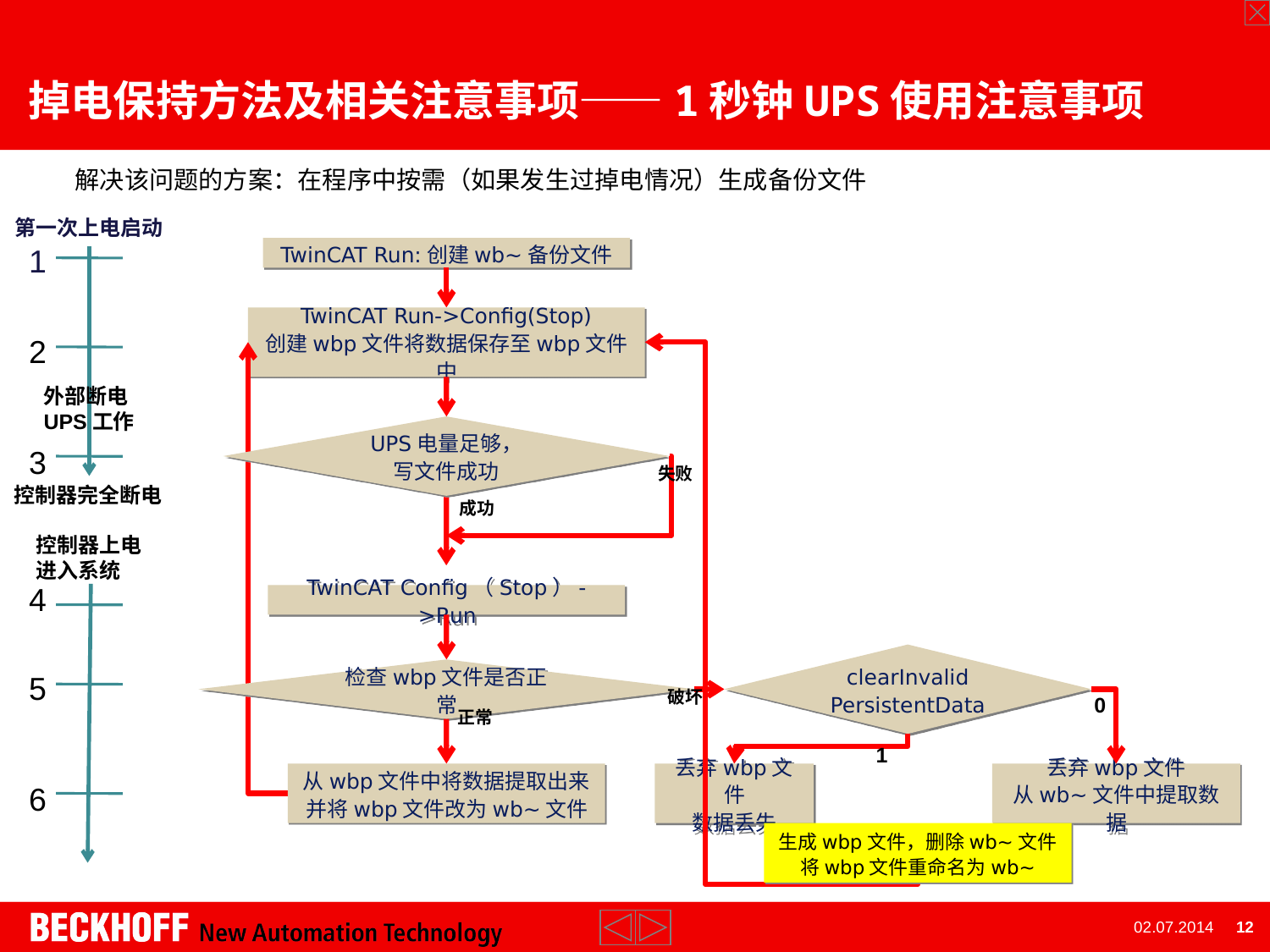

掉电保持方法及相关注意事项——1秒钟UPS使用注意事项
解决该问题的方案：在程序中按需（如果发生过掉电情况）生成备份文件
第一次上电启动
1
TwinCAT Run:创建wb~备份文件
TwinCAT Run->Config(Stop)
创建wbp文件将数据保存至wbp文件中
2
外部断电
UPS工作
UPS电量足够，
写文件成功
3
失败
控制器完全断电
成功
控制器上电
进入系统
4
TwinCAT Config（Stop）->Run
clearInvalid
PersistentData
检查wbp文件是否正常
5
破坏
0
正常
1
从wbp文件中将数据提取出来并将wbp文件改为wb~文件
丢弃wbp文件
数据丢失
丢弃wbp文件
从wb~文件中提取数据
6
生成wbp文件，删除wb~文件
将wbp文件重命名为wb~
02.07.2014     12